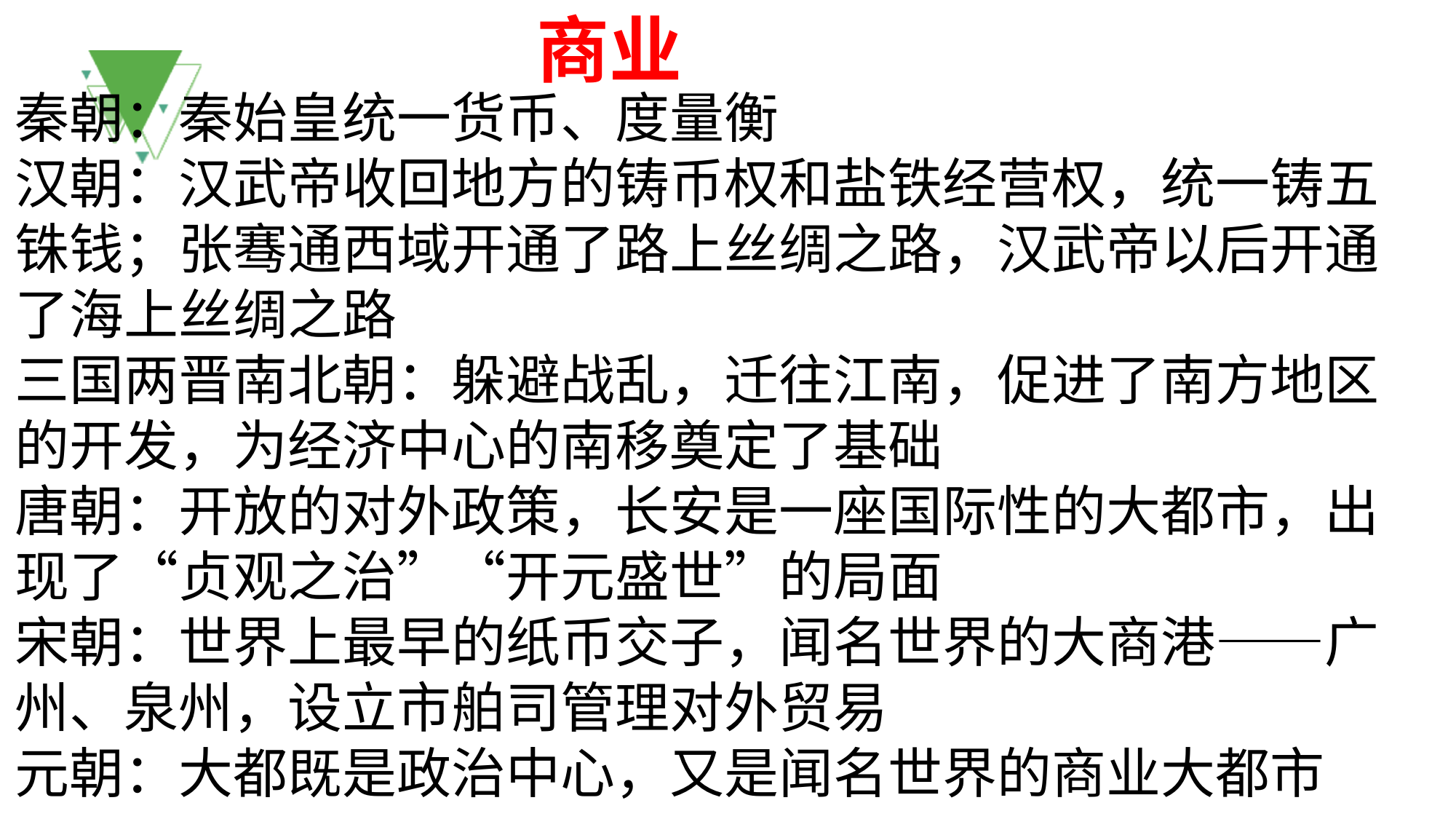

商业
秦朝：秦始皇统一货币、度量衡
汉朝：汉武帝收回地方的铸币权和盐铁经营权，统一铸五铢钱；张骞通西域开通了路上丝绸之路，汉武帝以后开通了海上丝绸之路
三国两晋南北朝：躲避战乱，迁往江南，促进了南方地区的开发，为经济中心的南移奠定了基础
唐朝：开放的对外政策，长安是一座国际性的大都市，出现了“贞观之治”“开元盛世”的局面
宋朝：世界上最早的纸币交子，闻名世界的大商港——广州、泉州，设立市舶司管理对外贸易
元朝：大都既是政治中心，又是闻名世界的商业大都市